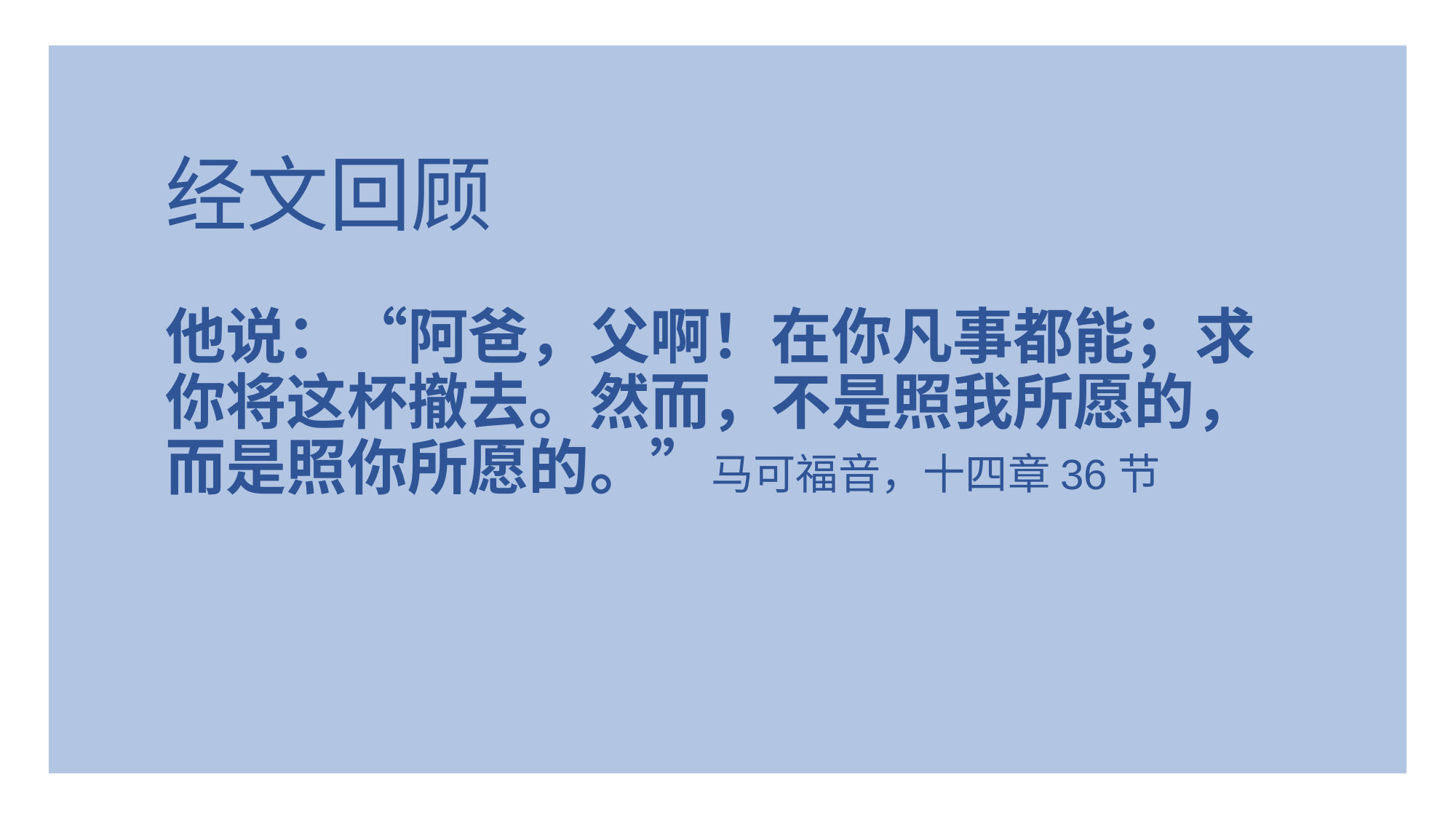

经文回顾
他说：“阿爸，父啊！在你凡事都能；求你将这杯撤去。然而，不是照我所愿的，而是照你所愿的。”	马可福音，十四章36节